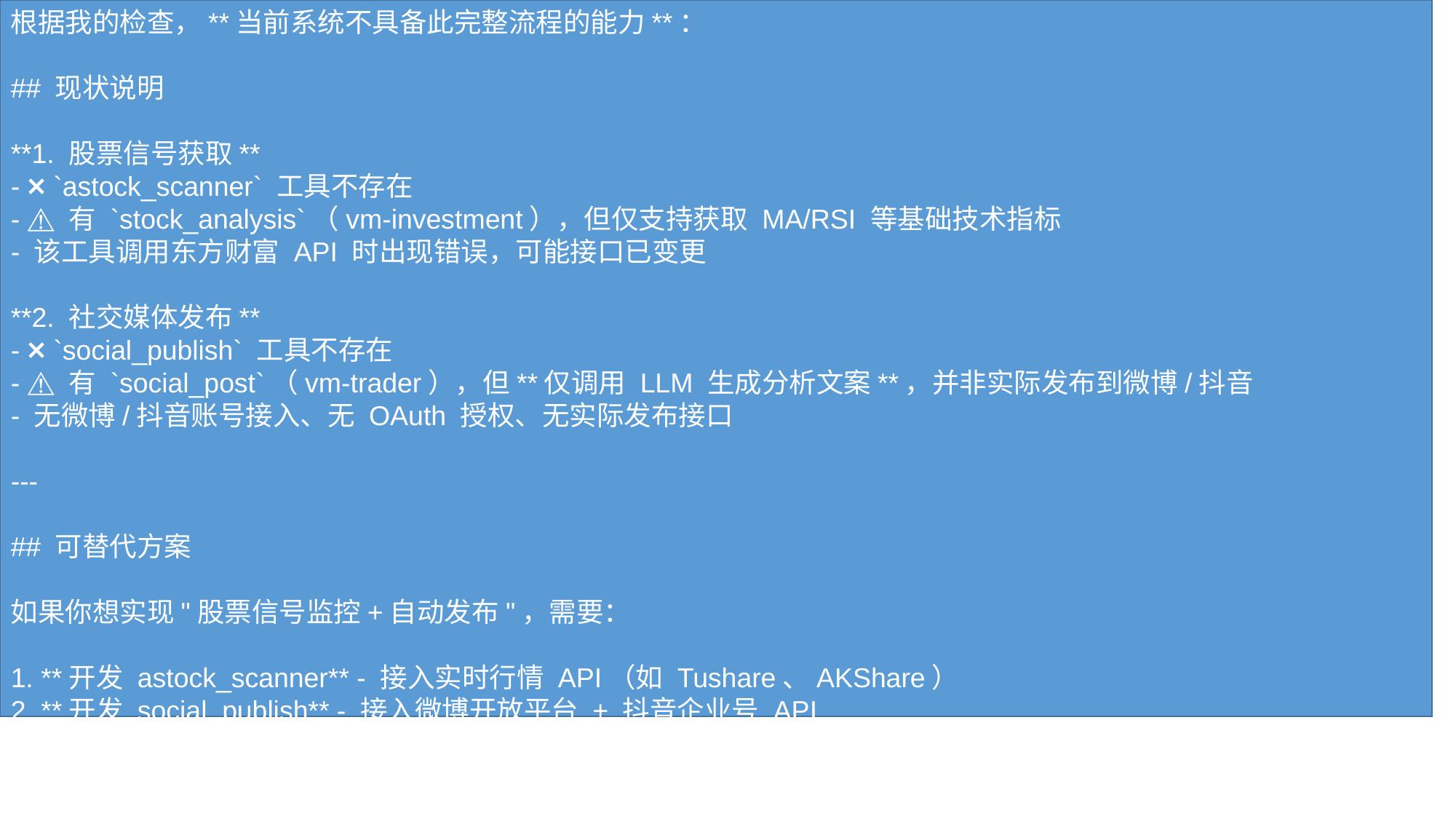

根据我的检查，**当前系统不具备此完整流程的能力**：
## 现状说明
**1. 股票信号获取**
- ❌ `astock_scanner` 工具不存在
- ⚠️ 有 `stock_analysis`（vm-investment），但仅支持获取 MA/RSI 等基础技术指标
- 该工具调用东方财富 API 时出现错误，可能接口已变更
**2. 社交媒体发布**
- ❌ `social_publish` 工具不存在
- ⚠️ 有 `social_post`（vm-trader），但**仅调用 LLM 生成分析文案**，并非实际发布到微博/抖音
- 无微博/抖音账号接入、无 OAuth 授权、无实际发布接口
---
## 可替代方案
如果你想实现"股票信号监控+自动发布"，需要：
1. **开发 astock_scanner** - 接入实时行情 API（如 Tushare、AKShare）
2. **开发 social_publish** - 接入微博开放平台 + 抖音企业号 API
3. **配置账号认证** - 需要鲁哥确认的 OAuth token
---
**需要我现在开始开发这两个工具吗？** 或者你有其他更具体的需求？
#